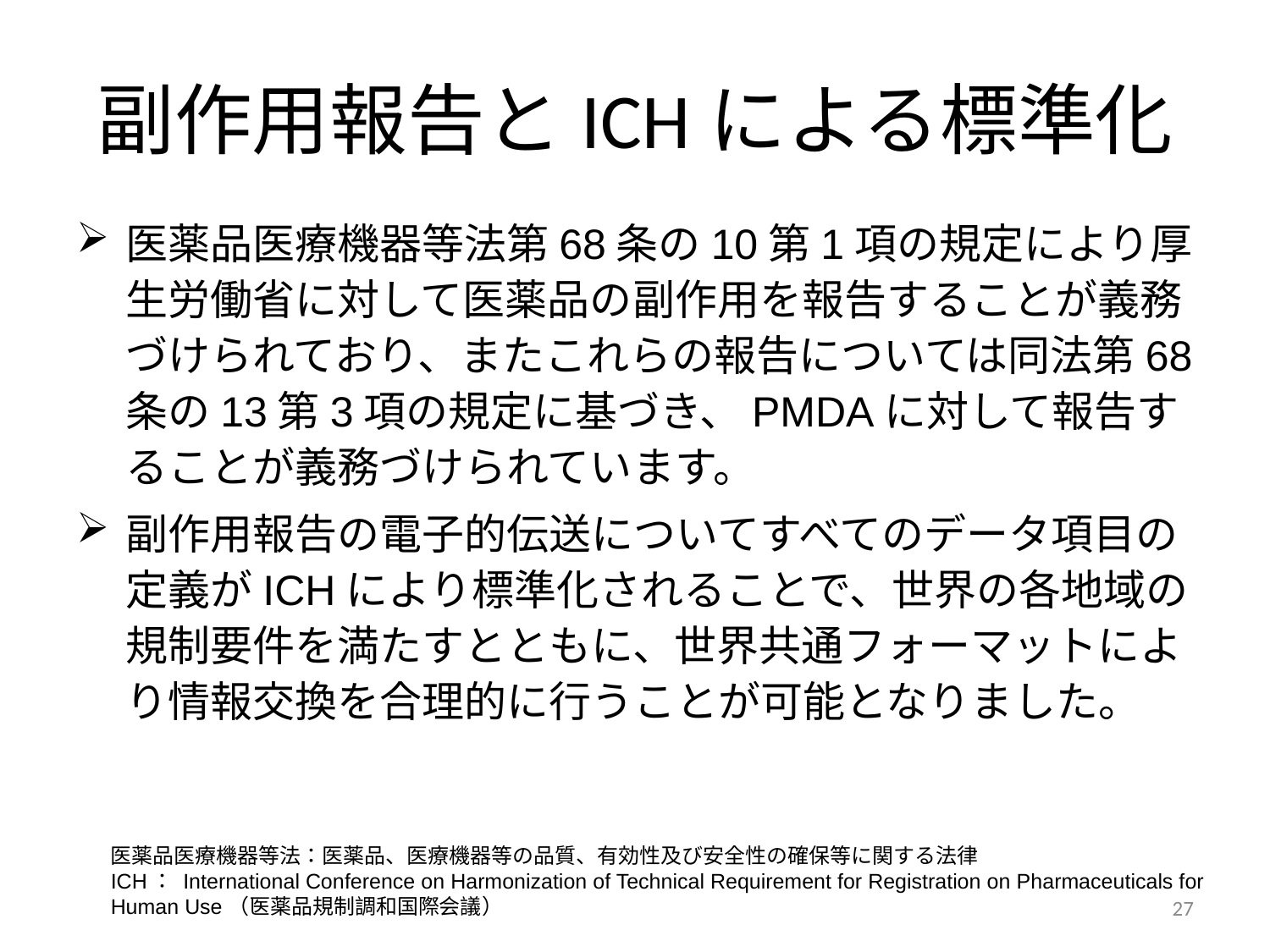

# 副作用報告とICHによる標準化
医薬品医療機器等法第68条の10第1項の規定により厚生労働省に対して医薬品の副作用を報告することが義務づけられており、またこれらの報告については同法第68条の13第3項の規定に基づき、PMDAに対して報告することが義務づけられています。
副作用報告の電子的伝送についてすべてのデータ項目の定義がICHにより標準化されることで、世界の各地域の規制要件を満たすとともに、世界共通フォーマットにより情報交換を合理的に行うことが可能となりました。
医薬品医療機器等法：医薬品、医療機器等の品質、有効性及び安全性の確保等に関する法律
ICH： International Conference on Harmonization of Technical Requirement for Registration on Pharmaceuticals for Human Use（医薬品規制調和国際会議）
27